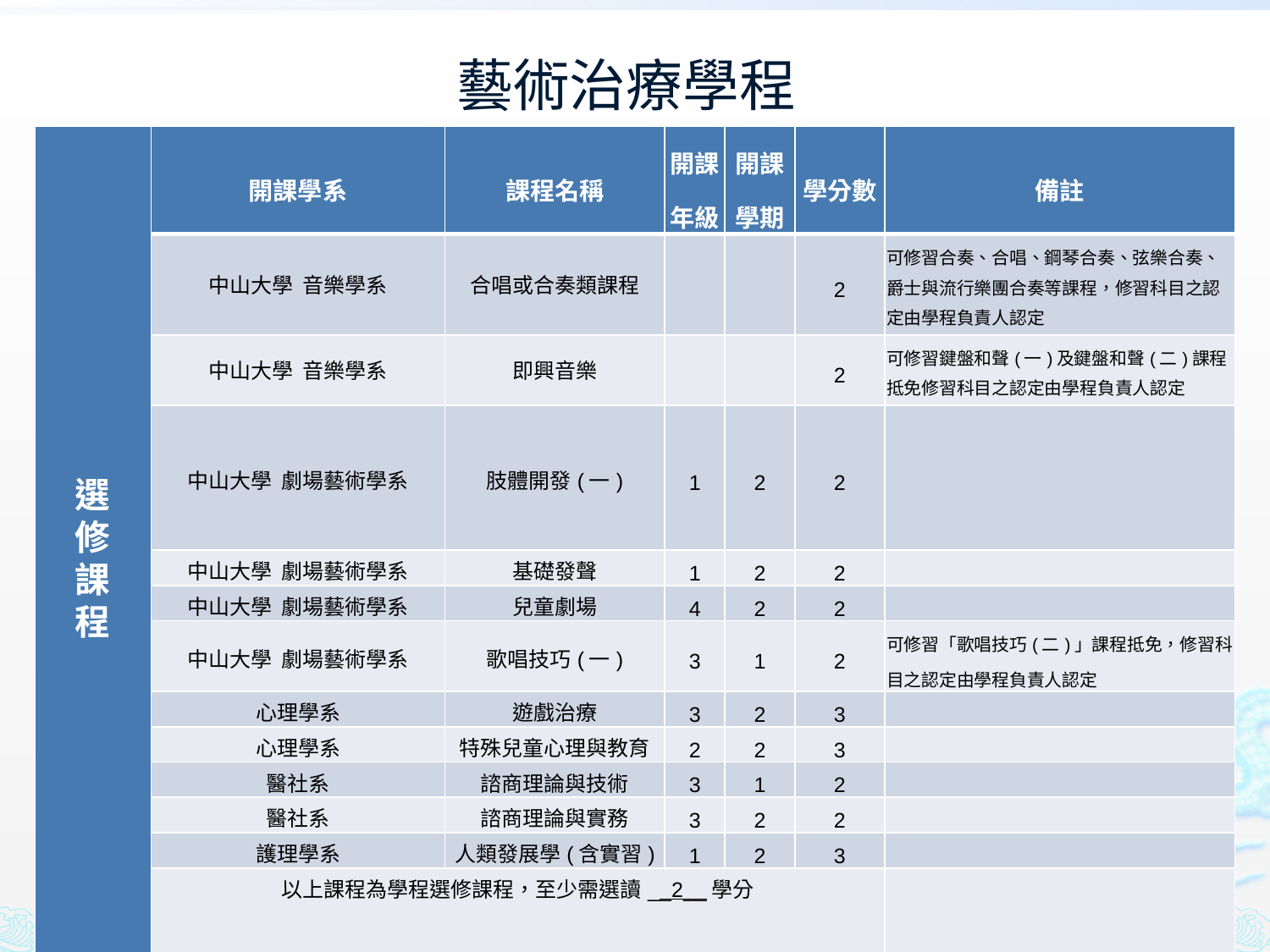

# 藝術治療學程
| 選 修 課 程 | 開課學系 | 課程名稱 | 開課年級 | 開課學期 | 學分數 | 備註 |
| --- | --- | --- | --- | --- | --- | --- |
|  | 中山大學 音樂學系 | 合唱或合奏類課程 |  |  | 2 | 可修習合奏、合唱、鋼琴合奏、弦樂合奏、爵士與流行樂團合奏等課程，修習科目之認定由學程負責人認定 |
|  | 中山大學 音樂學系 | 即興音樂 |  |  | 2 | 可修習鍵盤和聲(一)及鍵盤和聲(二)課程抵免修習科目之認定由學程負責人認定 |
|  | 中山大學 劇場藝術學系 | 肢體開發(一) | 1 | 2 | 2 |  |
|  | 中山大學 劇場藝術學系 | 基礎發聲 | 1 | 2 | 2 |  |
|  | 中山大學 劇場藝術學系 | 兒童劇場 | 4 | 2 | 2 |  |
|  | 中山大學 劇場藝術學系 | 歌唱技巧(一) | 3 | 1 | 2 | 可修習「歌唱技巧(二)」課程抵免，修習科目之認定由學程負責人認定 |
|  | 心理學系 | 遊戲治療 | 3 | 2 | 3 |  |
|  | 心理學系 | 特殊兒童心理與教育 | 2 | 2 | 3 |  |
|  | 醫社系 | 諮商理論與技術 | 3 | 1 | 2 |  |
|  | 醫社系 | 諮商理論與實務 | 3 | 2 | 2 |  |
|  | 護理學系 | 人類發展學(含實習) | 1 | 2 | 3 |  |
|  | 以上課程為學程選修課程，至少需選讀\_\_2\_\_學分 |  |  |  |  |  |
| 修讀條件與重要注意事項： 學分學程：總修讀學分數不得少於十六學分。學生所修習學分中應有六學分不屬於學生所屬主修、輔系、雙主修學系所開設必、選修科目 |  |  |  |  |  |  |